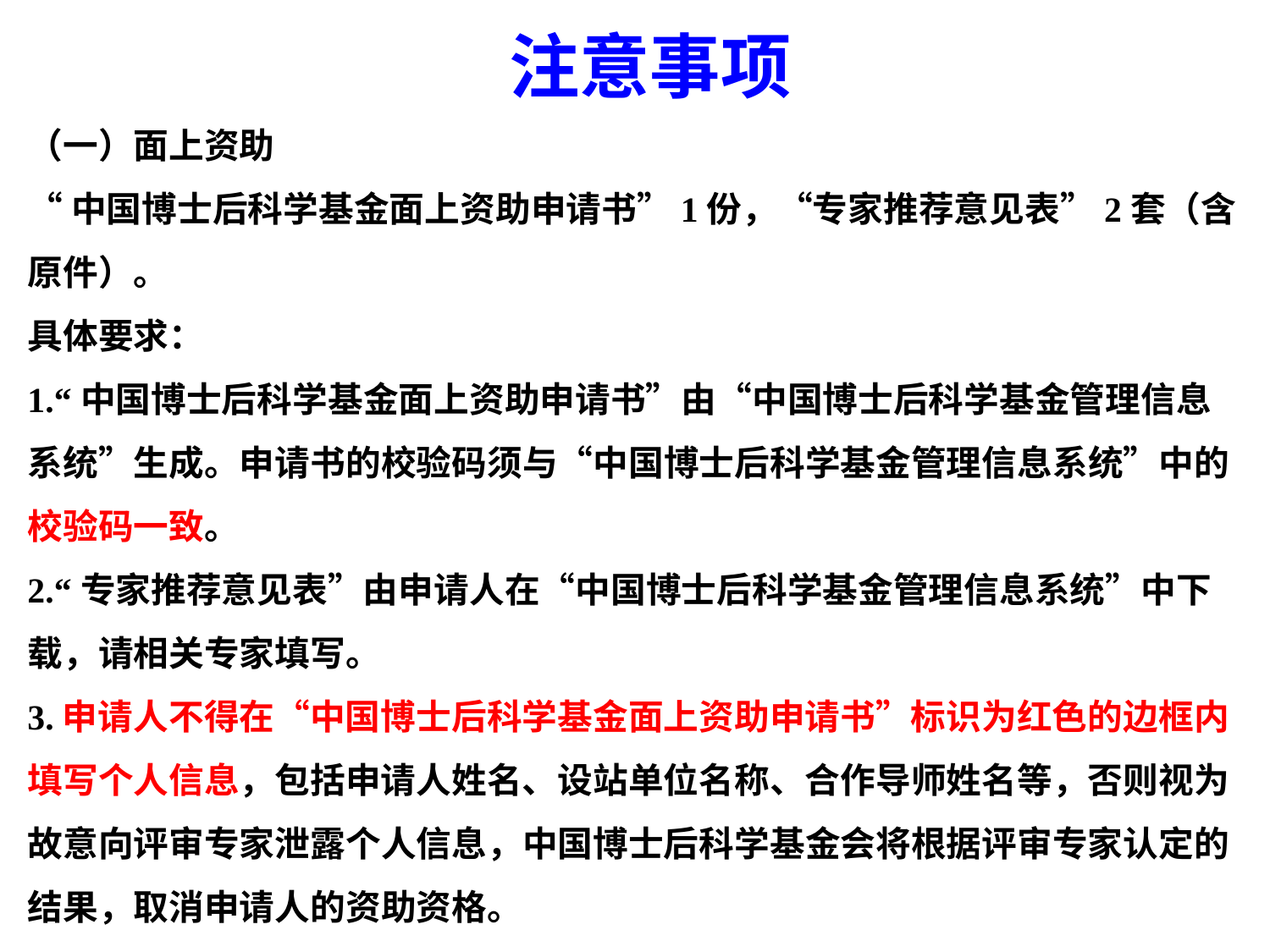

注意事项
（一）面上资助
“中国博士后科学基金面上资助申请书”1份，“专家推荐意见表”2套（含原件）。
具体要求：
1.“中国博士后科学基金面上资助申请书”由“中国博士后科学基金管理信息系统”生成。申请书的校验码须与“中国博士后科学基金管理信息系统”中的校验码一致。
2.“专家推荐意见表”由申请人在“中国博士后科学基金管理信息系统”中下载，请相关专家填写。
3.申请人不得在“中国博士后科学基金面上资助申请书”标识为红色的边框内填写个人信息，包括申请人姓名、设站单位名称、合作导师姓名等，否则视为故意向评审专家泄露个人信息，中国博士后科学基金会将根据评审专家认定的结果，取消申请人的资助资格。